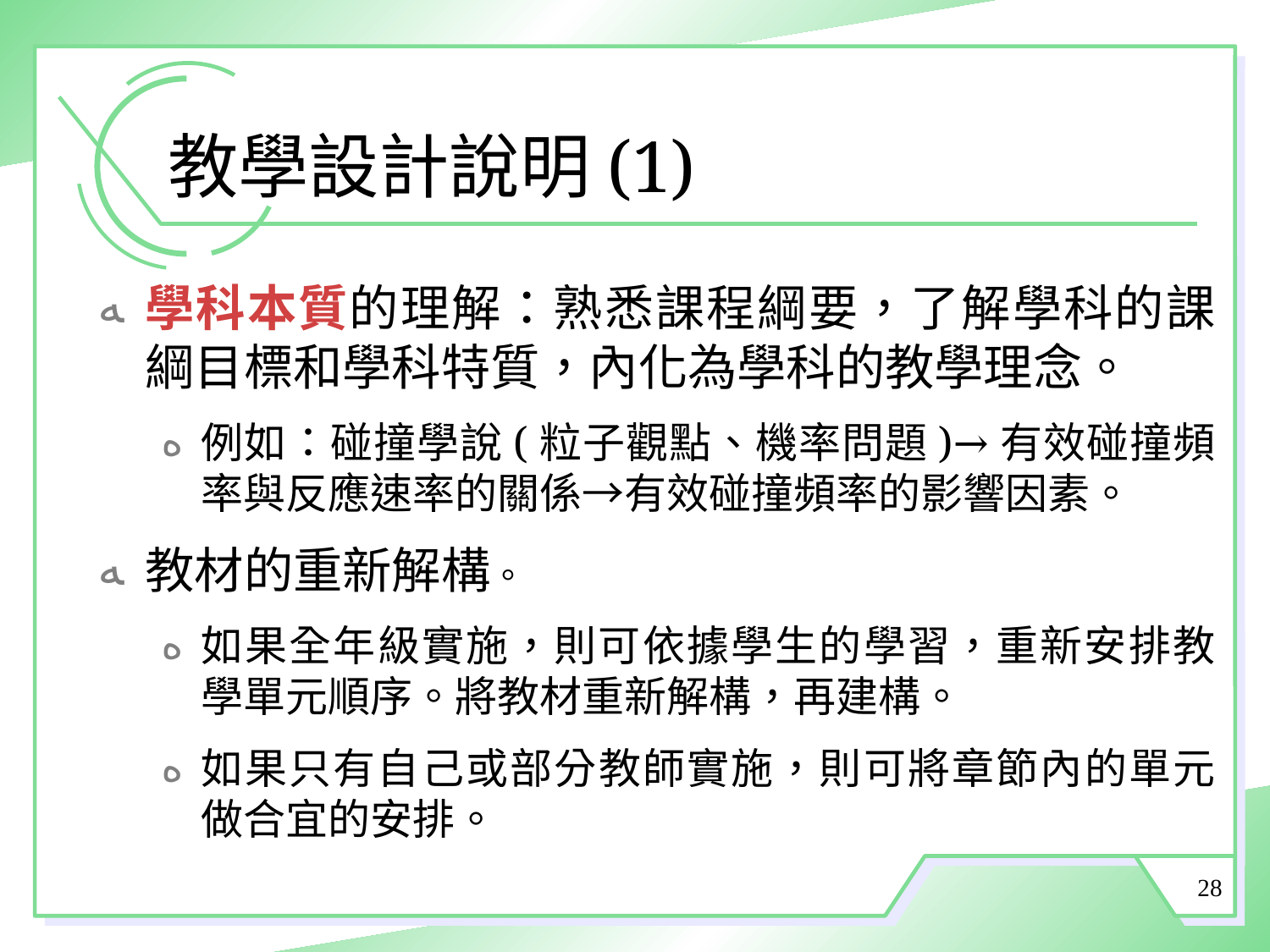

# 教學設計說明(1)
學科本質的理解：熟悉課程綱要，了解學科的課綱目標和學科特質，內化為學科的教學理念。
例如：碰撞學說(粒子觀點、機率問題)→有效碰撞頻率與反應速率的關係→有效碰撞頻率的影響因素。
教材的重新解構。
如果全年級實施，則可依據學生的學習，重新安排教學單元順序。將教材重新解構，再建構。
如果只有自己或部分教師實施，則可將章節內的單元做合宜的安排。
28